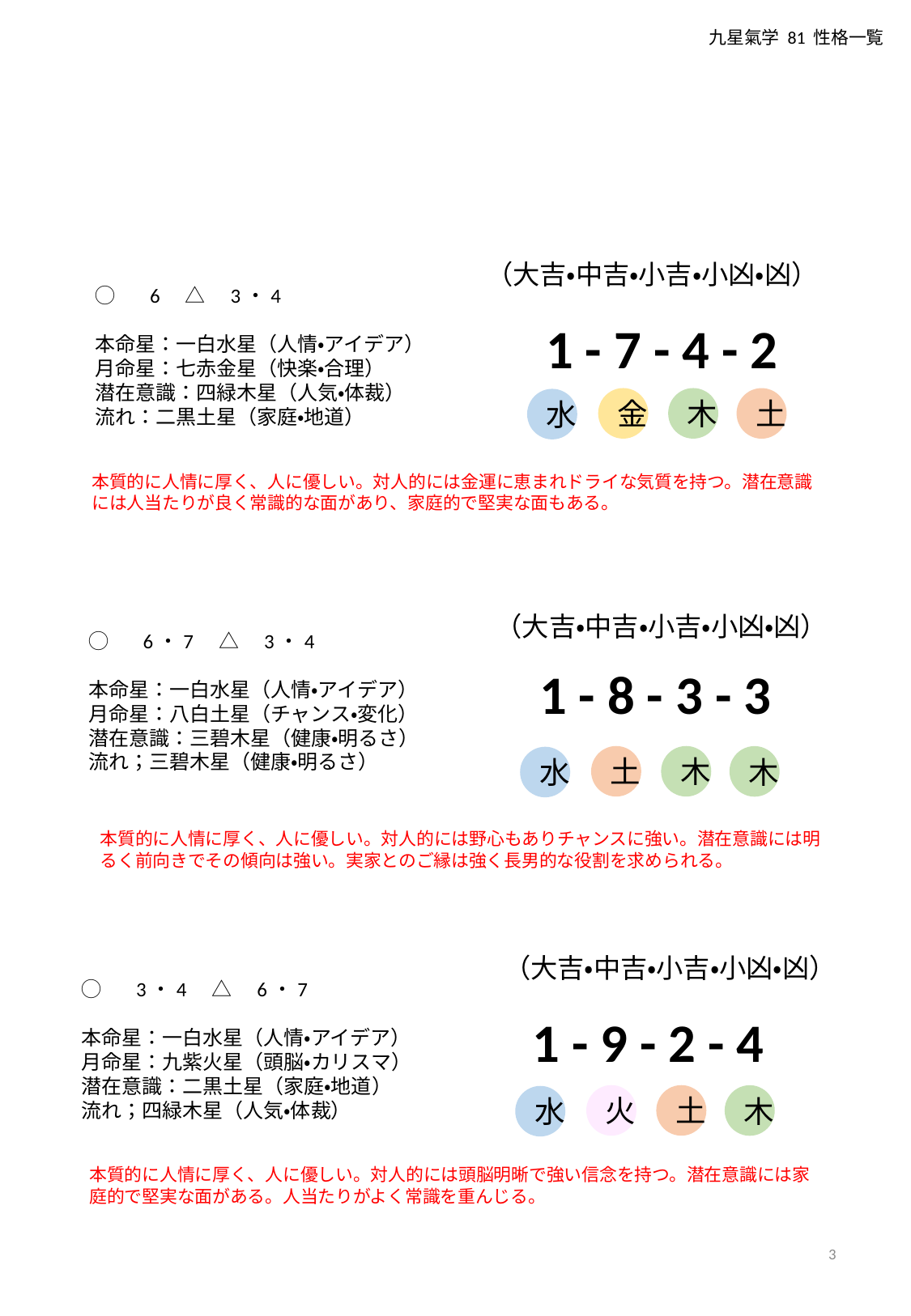

九星氣学 81 性格一覧
（大吉・中吉・小吉・小凶・凶）
◯　 6　△　3・4

本命星：一白水星（人情・アイデア）
月命星：七赤金星（快楽・合理）
潜在意識：四緑木星（人気・体裁）
流れ：二黒土星（家庭・地道）
1 - 7 - 4 - 2
金
木
土
水
本質的に人情に厚く、人に優しい。対人的には金運に恵まれドライな気質を持つ。潜在意識には人当たりが良く常識的な面があり、家庭的で堅実な面もある。
（大吉・中吉・小吉・小凶・凶）
◯　 6・7　△　3・4

本命星：一白水星（人情・アイデア）
月命星：八白土星（チャンス・変化）
潜在意識：三碧木星（健康・明るさ）
流れ；三碧木星（健康・明るさ）
1 - 8 - 3 - 3
土
木
木
水
本質的に人情に厚く、人に優しい。対人的には野心もありチャンスに強い。潜在意識には明るく前向きでその傾向は強い。実家とのご縁は強く長男的な役割を求められる。
（大吉・中吉・小吉・小凶・凶）
◯　 3・4　△　6・7

本命星：一白水星（人情・アイデア）
月命星：九紫火星（頭脳・カリスマ）
潜在意識：二黒土星（家庭・地道）
流れ；四緑木星（人気・体裁）
1 - 9 - 2 - 4
火
土
木
水
本質的に人情に厚く、人に優しい。対人的には頭脳明晰で強い信念を持つ。潜在意識には家庭的で堅実な面がある。人当たりがよく常識を重んじる。

3